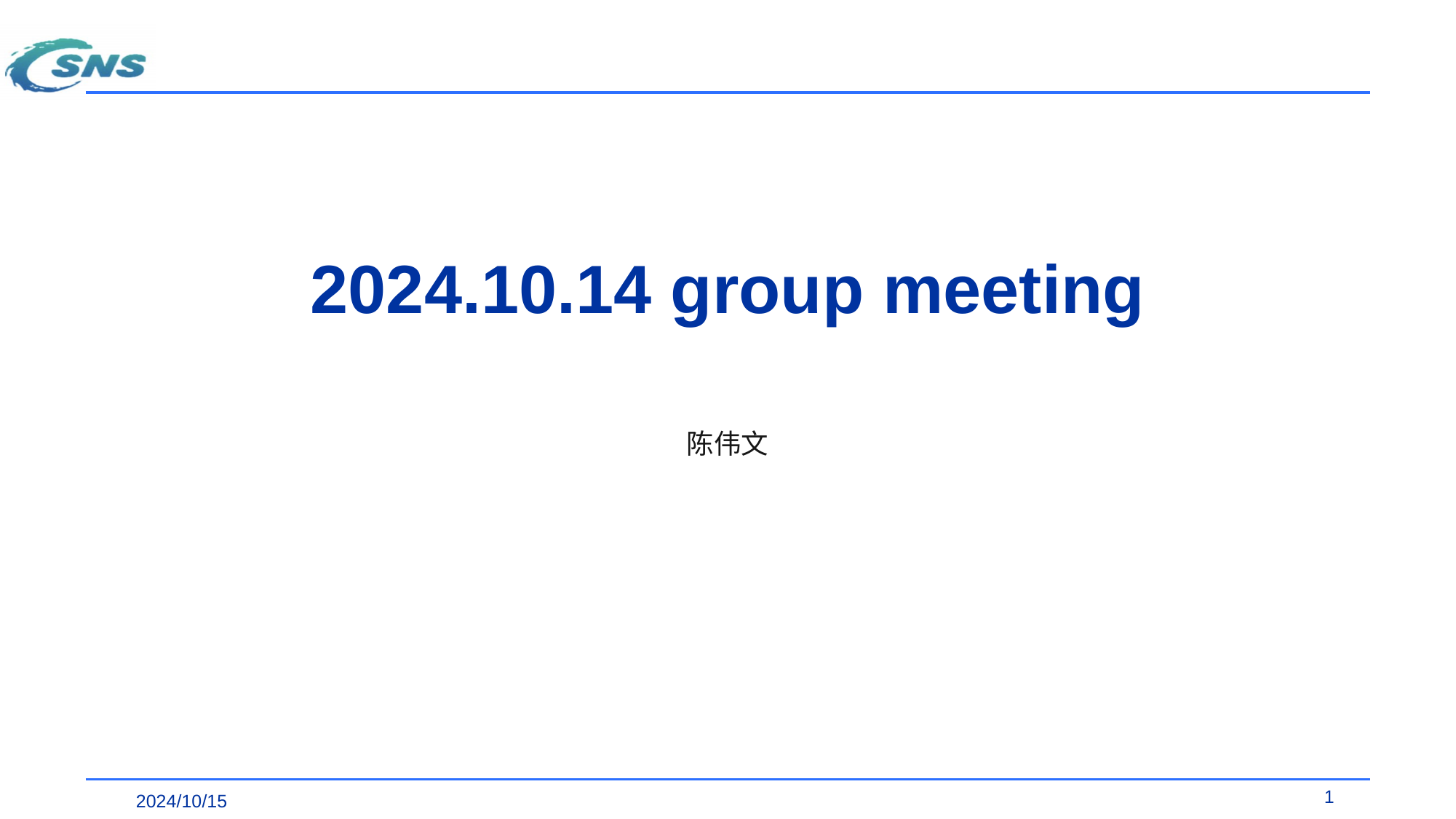

# 2024.10.14 group meeting
陈伟文
1
2024/10/15